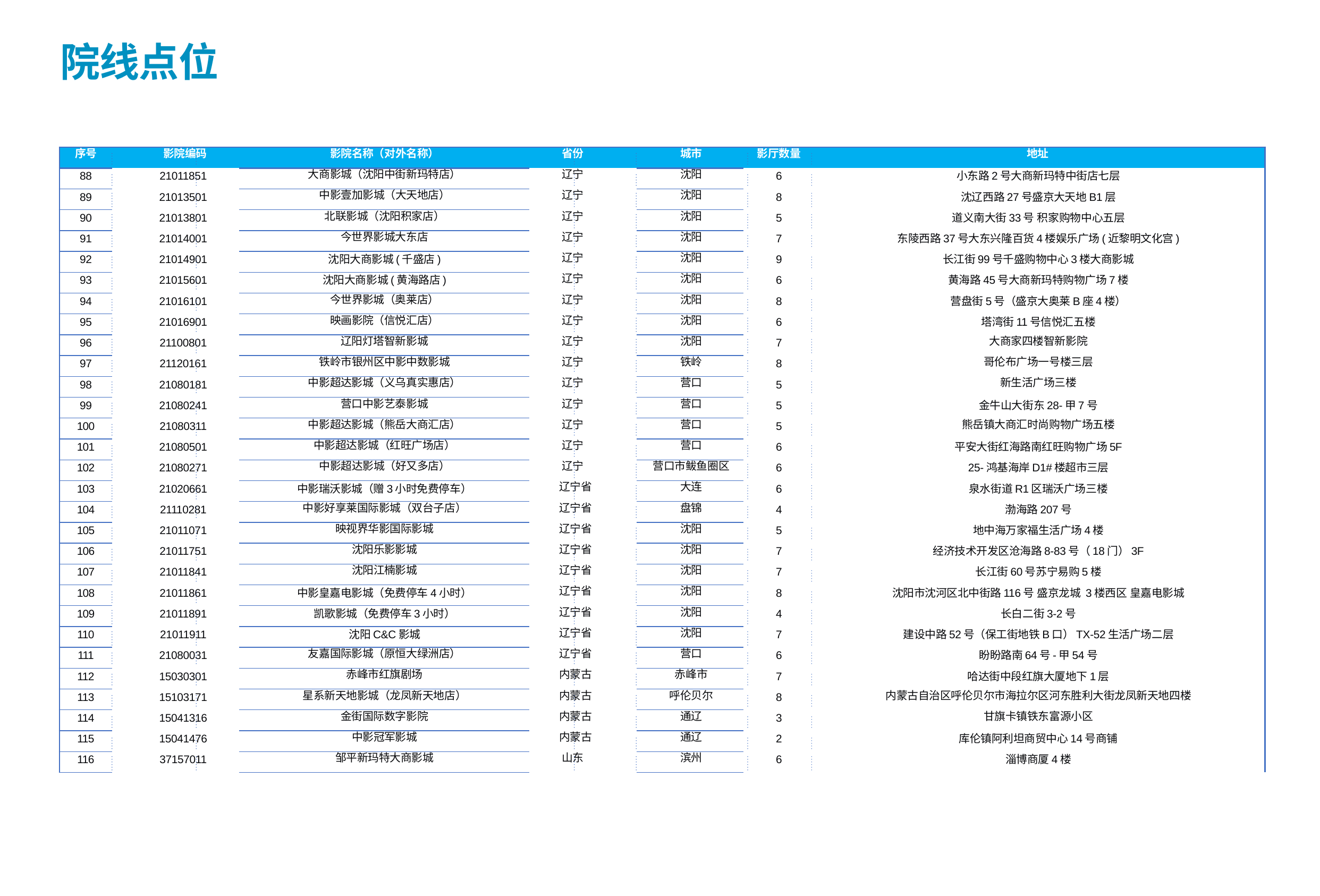

# 院线点位
| 序号 | 影院编码 | 影院名称（对外名称） | 省份 | 城市 | 影厅数量 | 地址 |
| --- | --- | --- | --- | --- | --- | --- |
| 88 | 21011851 | 大商影城（沈阳中街新玛特店） | 辽宁 | 沈阳 | 6 | 小东路2号大商新玛特中街店七层 |
| 89 | 21013501 | 中影壹加影城（大天地店） | 辽宁 | 沈阳 | 8 | 沈辽西路27号盛京大天地B1层 |
| 90 | 21013801 | 北联影城（沈阳积家店） | 辽宁 | 沈阳 | 5 | 道义南大街33号 积家购物中心五层 |
| 91 | 21014001 | 今世界影城大东店 | 辽宁 | 沈阳 | 7 | 东陵西路37号大东兴隆百货4楼娱乐广场(近黎明文化宫) |
| 92 | 21014901 | 沈阳大商影城(千盛店) | 辽宁 | 沈阳 | 9 | 长江街99号千盛购物中心3楼大商影城 |
| 93 | 21015601 | 沈阳大商影城(黄海路店) | 辽宁 | 沈阳 | 6 | 黄海路45号大商新玛特购物广场7楼 |
| 94 | 21016101 | 今世界影城（奥莱店） | 辽宁 | 沈阳 | 8 | 营盘街5号（盛京大奥莱B座4楼） |
| 95 | 21016901 | 映画影院（信悦汇店） | 辽宁 | 沈阳 | 6 | 塔湾街11号信悦汇五楼 |
| 96 | 21100801 | 辽阳灯塔智新影城 | 辽宁 | 沈阳 | 7 | 大商家四楼智新影院 |
| 97 | 21120161 | 铁岭市银州区中影中数影城 | 辽宁 | 铁岭 | 8 | 哥伦布广场一号楼三层 |
| 98 | 21080181 | 中影超达影城（义乌真实惠店） | 辽宁 | 营口 | 5 | 新生活广场三楼 |
| 99 | 21080241 | 营口中影艺泰影城 | 辽宁 | 营口 | 5 | 金牛山大街东28-甲7号 |
| 100 | 21080311 | 中影超达影城（熊岳大商汇店） | 辽宁 | 营口 | 5 | 熊岳镇大商汇时尚购物广场五楼 |
| 101 | 21080501 | 中影超达影城（红旺广场店） | 辽宁 | 营口 | 6 | 平安大街红海路南红旺购物广场5F |
| 102 | 21080271 | 中影超达影城（好又多店） | 辽宁 | 营口市鲅鱼圈区 | 6 | 25-鸿基海岸D1#楼超市三层 |
| 103 | 21020661 | 中影瑞沃影城（赠3小时免费停车） | 辽宁省 | 大连 | 6 | 泉水街道R1区瑞沃广场三楼 |
| 104 | 21110281 | 中影好享莱国际影城（双台子店） | 辽宁省 | 盘锦 | 4 | 渤海路207号 |
| 105 | 21011071 | 映视界华影国际影城 | 辽宁省 | 沈阳 | 5 | 地中海万家福生活广场4楼 |
| 106 | 21011751 | 沈阳乐影影城 | 辽宁省 | 沈阳 | 7 | 经济技术开发区沧海路8-83号（18门）3F |
| 107 | 21011841 | 沈阳江楠影城 | 辽宁省 | 沈阳 | 7 | 长江街60号苏宁易购5楼 |
| 108 | 21011861 | 中影皇嘉电影城（免费停车4小时） | 辽宁省 | 沈阳 | 8 | 沈阳市沈河区北中街路116号 盛京龙城 3楼西区 皇嘉电影城 |
| 109 | 21011891 | 凯歌影城（免费停车3小时） | 辽宁省 | 沈阳 | 4 | 长白二街3-2号 |
| 110 | 21011911 | 沈阳C&C影城 | 辽宁省 | 沈阳 | 7 | 建设中路52号（保工街地铁B口）TX-52生活广场二层 |
| 111 | 21080031 | 友嘉国际影城（原恒大绿洲店） | 辽宁省 | 营口 | 6 | 盼盼路南64号-甲54号 |
| 112 | 15030301 | 赤峰市红旗剧场 | 内蒙古 | 赤峰市 | 7 | 哈达街中段红旗大厦地下1层 |
| 113 | 15103171 | 星系新天地影城（龙凤新天地店） | 内蒙古 | 呼伦贝尔 | 8 | 内蒙古自治区呼伦贝尔市海拉尔区河东胜利大街龙凤新天地四楼 |
| 114 | 15041316 | 金街国际数字影院 | 内蒙古 | 通辽 | 3 | 甘旗卡镇铁东富源小区 |
| 115 | 15041476 | 中影冠军影城 | 内蒙古 | 通辽 | 2 | 库伦镇阿利坦商贸中心14号商铺 |
| 116 | 37157011 | 邹平新玛特大商影城 | 山东 | 滨州 | 6 | 淄博商厦4楼 |